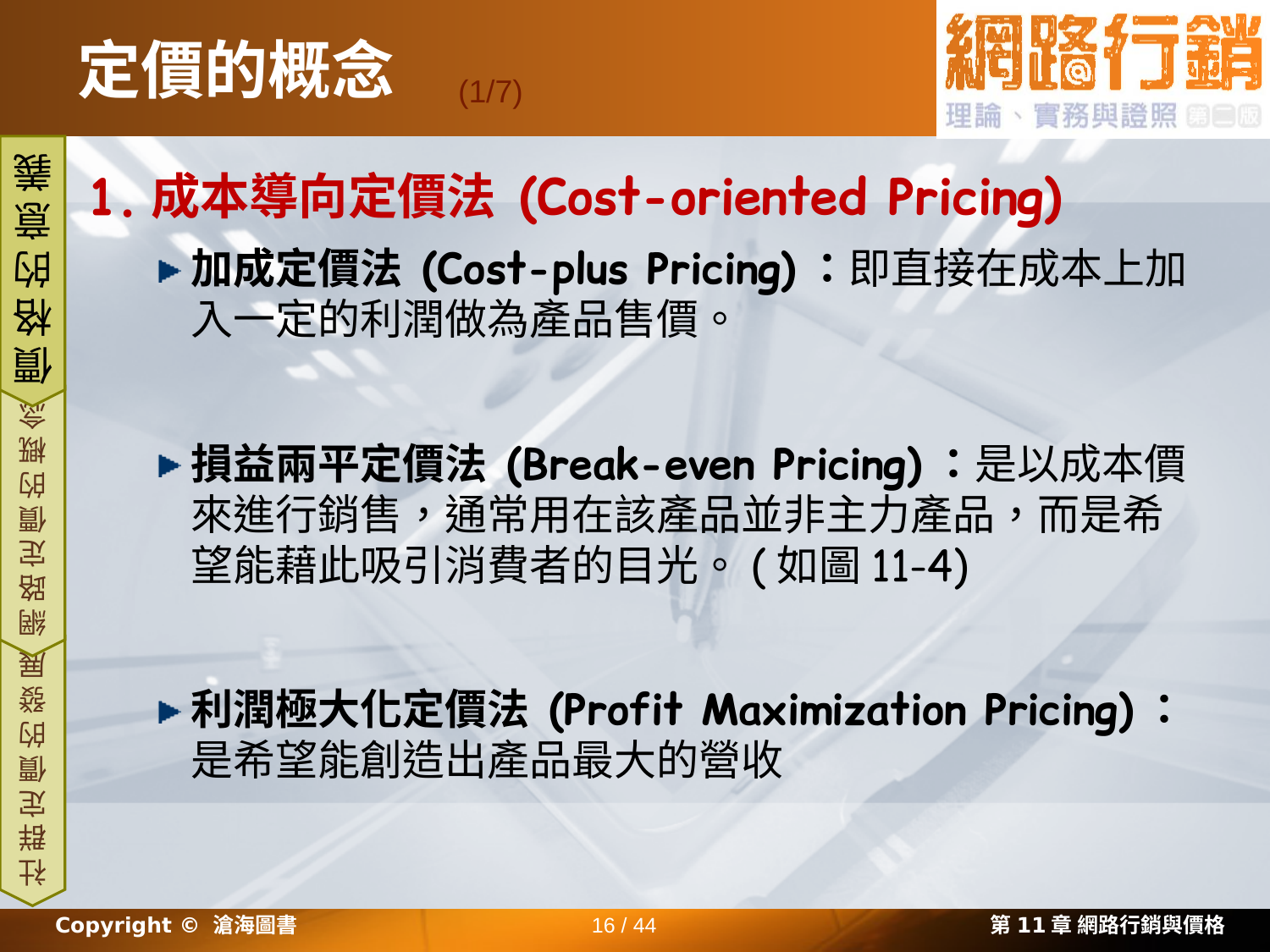

# 定價的概念
(1/7)
1.成本導向定價法 (Cost-oriented Pricing)
加成定價法 (Cost-plus Pricing)：即直接在成本上加入一定的利潤做為產品售價。

損益兩平定價法 (Break-even Pricing)：是以成本價來進行銷售，通常用在該產品並非主力產品，而是希望能藉此吸引消費者的目光。(如圖11-4)

利潤極大化定價法 (Profit Maximization Pricing)：是希望能創造出產品最大的營收
價格的意義
網路定價的概念
社群定價的發展
Copyright © 滄海圖書
16 / 44
第11章 網路行銷與價格